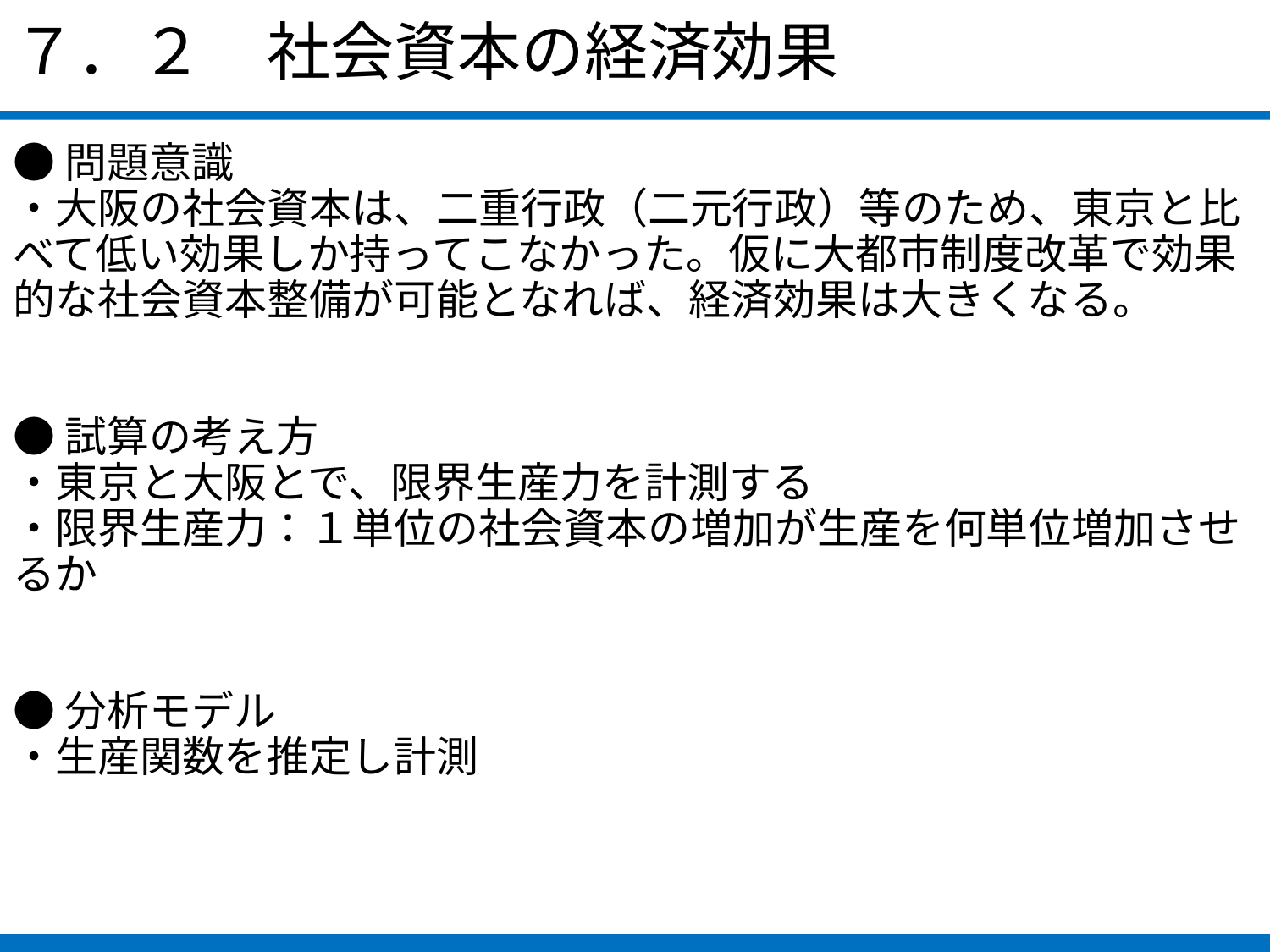

７．２　社会資本の経済効果

●問題意識
・大阪の社会資本は、二重行政（二元行政）等のため、東京と比べて低い効果しか持ってこなかった。仮に大都市制度改革で効果的な社会資本整備が可能となれば、経済効果は大きくなる。

●試算の考え方
・東京と大阪とで、限界生産力を計測する
・限界生産力：１単位の社会資本の増加が生産を何単位増加させるか

●分析モデル
・生産関数を推定し計測